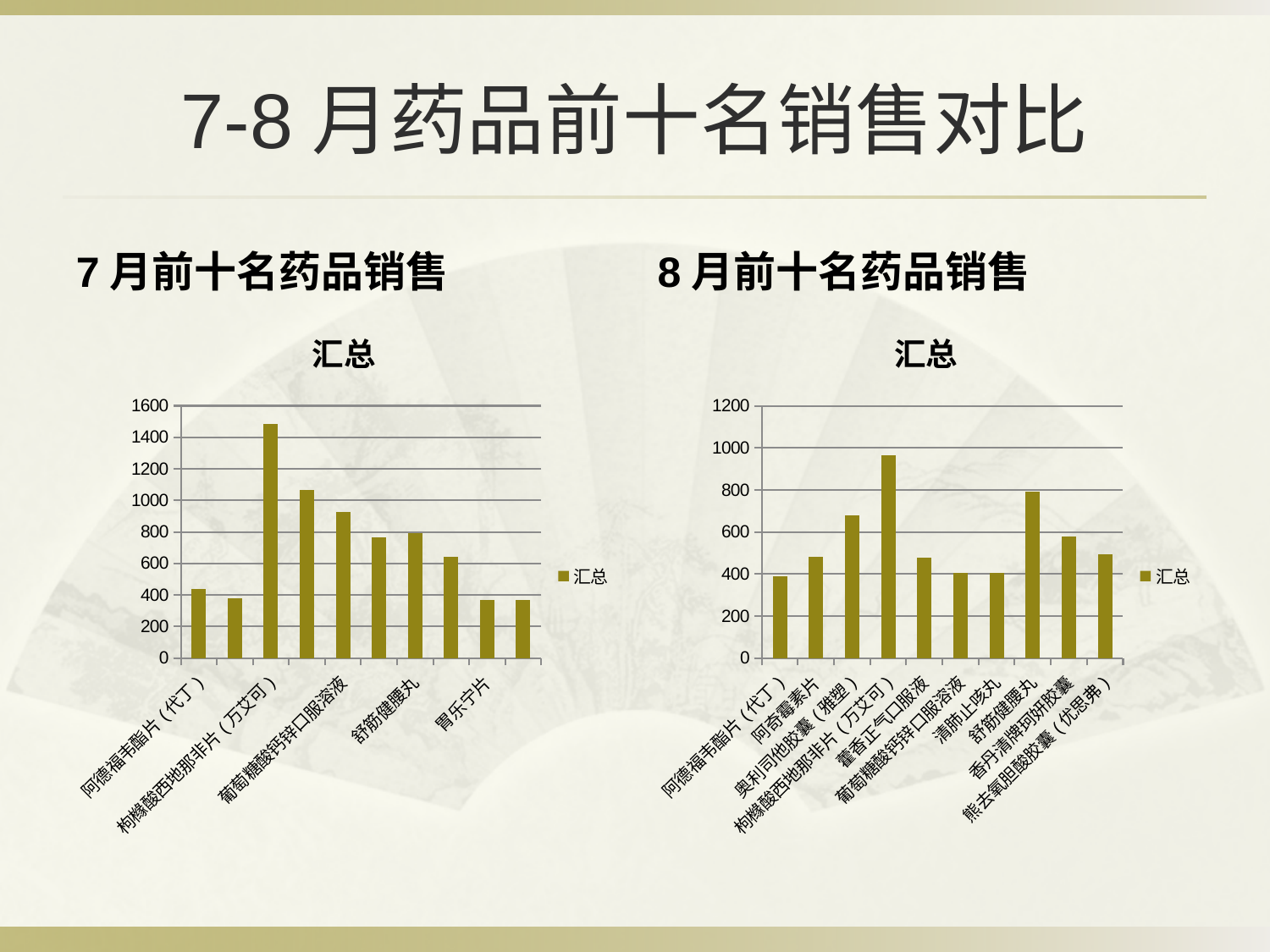

# 7-8月药品前十名销售对比
7月前十名药品销售
8月前十名药品销售

### Chart:

| Category | 汇总 |
|---|---|
| 阿德福韦酯片(代丁) | 438.0 |
| 辅酶Q10天然维生素E软胶囊 | 378.1 |
| 枸橼酸西地那非片(万艾可) | 1485.0 |
| 藿香正气口服液 | 1066.3899999999999 |
| 葡萄糖酸钙锌口服溶液 | 928.0 |
| 沙美特罗替卡松粉吸入剂(舒利迭) | 766.0 |
| 舒筋健腰丸 | 790.0 |
| 汤臣倍健蛋白质粉 | 643.8 |
| 胃乐宁片 | 370.0 |
| 转移因子口服溶液 | 366.6 |

### Chart:

| Category | 汇总 |
|---|---|
| 阿德福韦酯片(代丁) | 388.0 |
| 阿奇霉素片 | 481.95 |
| 奥利司他胶囊(雅塑) | 678.48 |
| 枸橼酸西地那非片(万艾可) | 965.0 |
| 藿香正气口服液 | 478.51 |
| 葡萄糖酸钙锌口服溶液 | 406.0 |
| 清肺止咳丸 | 405.0 |
| 舒筋健腰丸 | 790.0 |
| 香丹清牌珂妍胶囊 | 578.0 |
| 熊去氧胆酸胶囊(优思弗) | 492.0 |